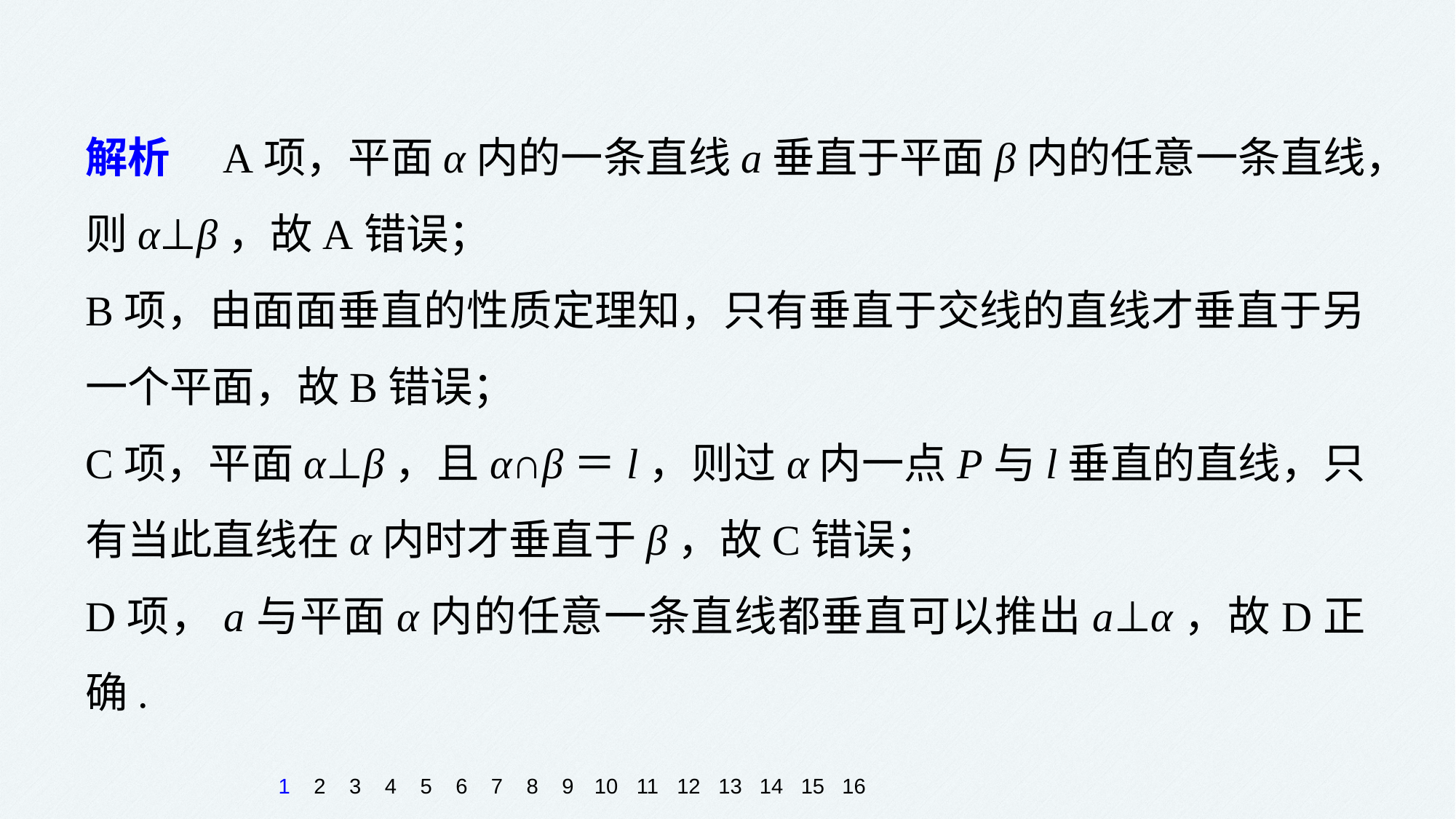

解析　A项，平面α内的一条直线a垂直于平面β内的任意一条直线，则α⊥β，故A错误；
B项，由面面垂直的性质定理知，只有垂直于交线的直线才垂直于另一个平面，故B错误；
C项，平面α⊥β，且α∩β＝l，则过α内一点P与l垂直的直线，只有当此直线在α内时才垂直于β，故C错误；
D项，a与平面α内的任意一条直线都垂直可以推出a⊥α，故D正确.
1
2
3
4
5
6
7
8
9
10
11
12
13
14
15
16